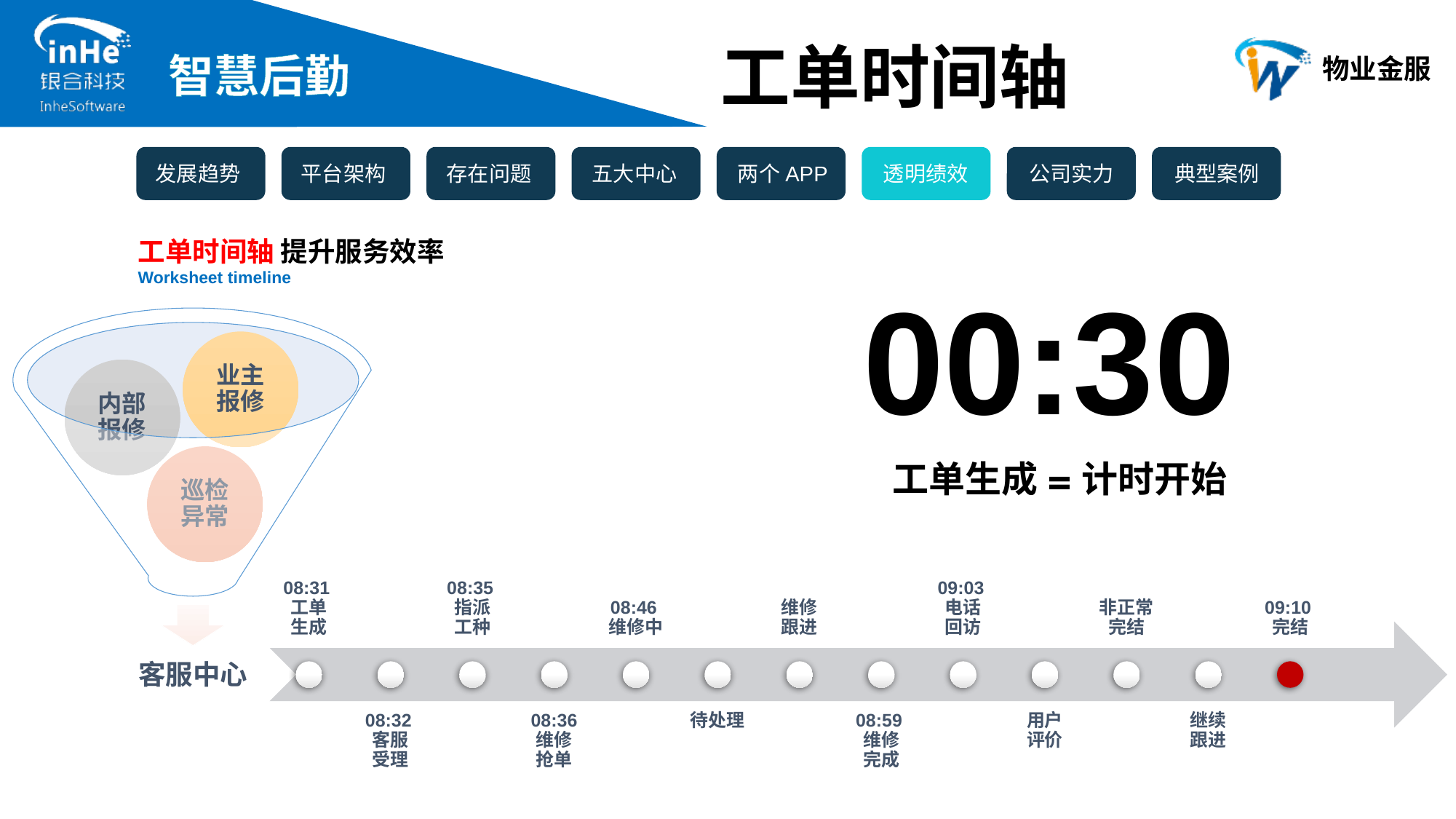

工单时间轴
工单时间轴 提升服务效率
Worksheet timeline
客服中心
巡检
异常
内部
报修
业主
报修
00:30
工单生成=计时开始
08:31工单
生成
08:32客服
受理
08:35指派
工种
08:36 维修
抢单
08:46维修中
待处理
维修
跟进
08:59维修
完成
09:03电话
回访
用户
评价
非正常完结
继续
跟进
09:10完结